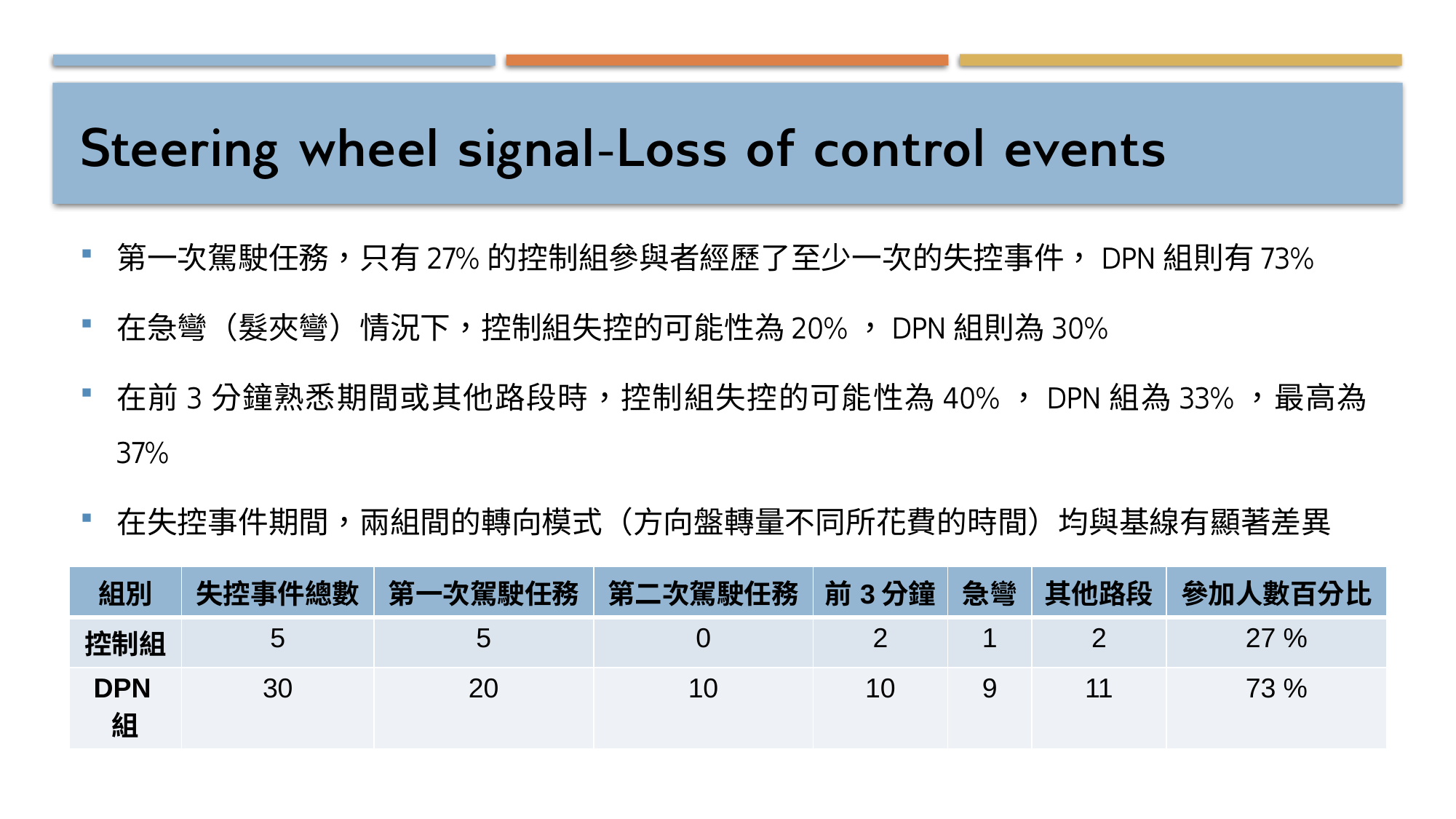

# Steering wheel signal-Loss of control events
第一次駕駛任務，只有27%的控制組參與者經歷了至少一次的失控事件，DPN組則有73%
在急彎（髮夾彎）情況下，控制組失控的可能性為20%，DPN組則為30%
在前3分鐘熟悉期間或其他路段時，控制組失控的可能性為40%，DPN組為33%，最高為37%
在失控事件期間，兩組間的轉向模式（方向盤轉量不同所花費的時間）均與基線有顯著差異
| 組別 | 失控事件總數 | 第一次駕駛任務 | 第二次駕駛任務 | 前3分鐘 | 急彎 | 其他路段 | 參加人數百分比 |
| --- | --- | --- | --- | --- | --- | --- | --- |
| 控制組 | 5 | 5 | 0 | 2 | 1 | 2 | 27 % |
| DPN組 | 30 | 20 | 10 | 10 | 9 | 11 | 73 % |